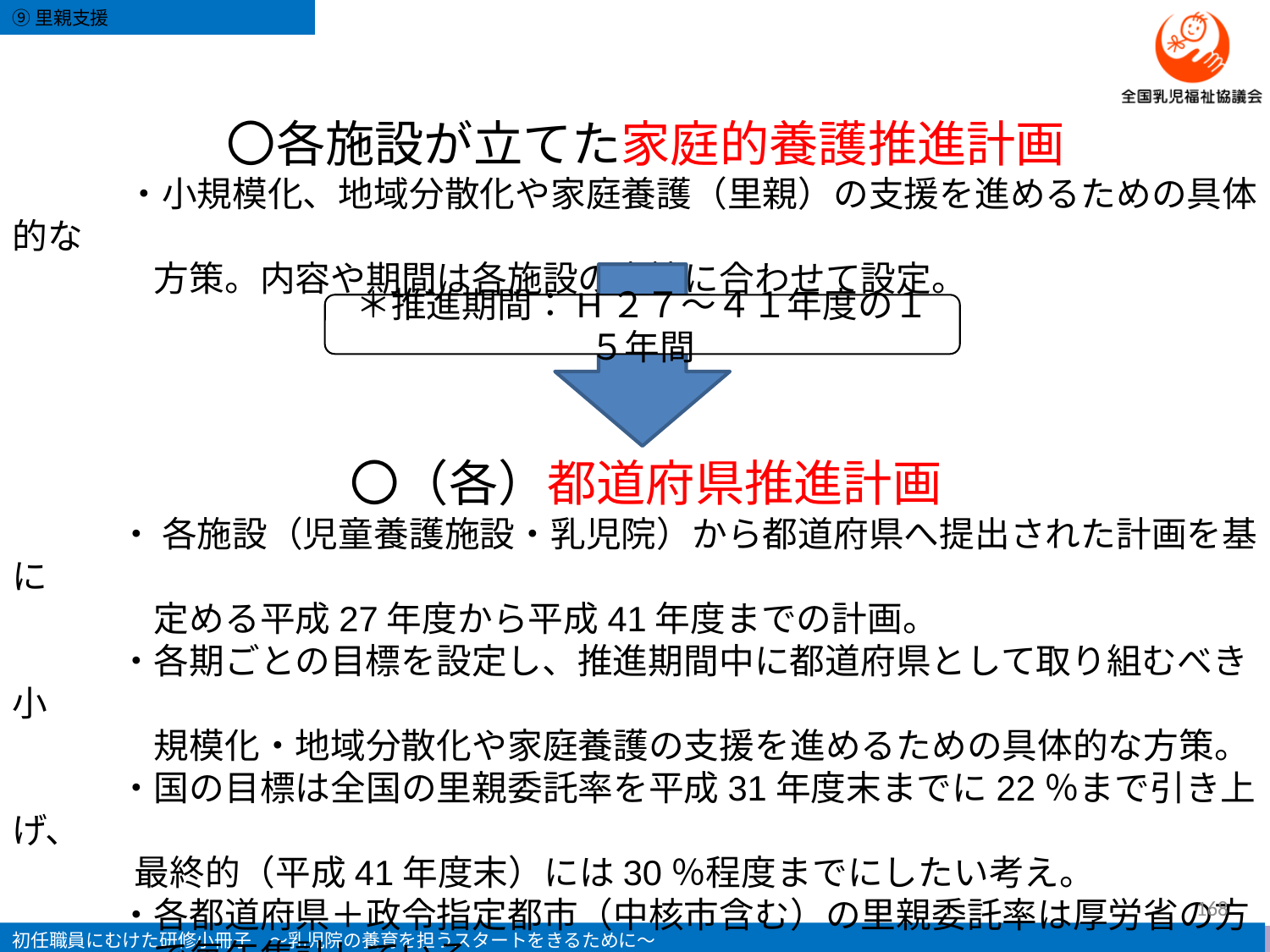

〇各施設が立てた家庭的養護推進計画
　　　 ・小規模化、地域分散化や家庭養護（里親）の支援を進めるための具体的な
　　　　方策。内容や期間は各施設の実情に合わせて設定。

＊推進期間：H２７～４１年度の１５年間
  〇（各）都道府県推進計画
　　　・ 各施設（児童養護施設・乳児院）から都道府県へ提出された計画を基に
　　　　定める平成27年度から平成41年度までの計画。
　　　・各期ごとの目標を設定し、推進期間中に都道府県として取り組むべき小
　　　　規模化・地域分散化や家庭養護の支援を進めるための具体的な方策。
　　　・国の目標は全国の里親委託率を平成31年度末までに22％まで引き上げ、
　　　  最終的（平成41年度末）には30％程度までにしたい考え。
　　　・各都道府県＋政令指定都市（中核市含む）の里親委託率は厚労省の方
　　　　で毎年集計している。
参考URL：
http://www.mhlw.go.jp/stf/seisakunitsuite/bunya/kodomo/kodomo_kosodate/syakaiteki_yougo/index.html
168